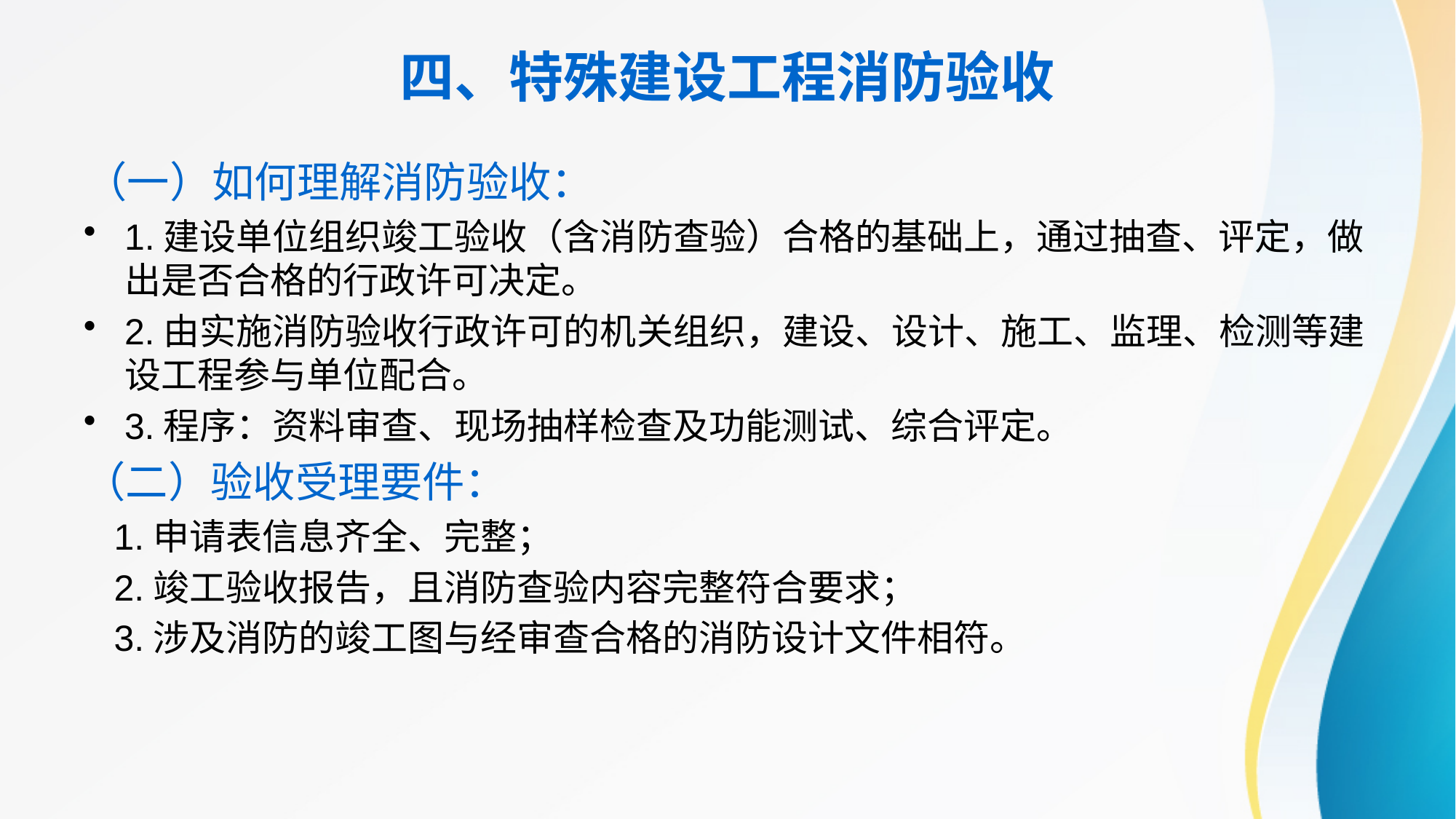

# 四、特殊建设工程消防验收
（一）如何理解消防验收：
1.建设单位组织竣工验收（含消防查验）合格的基础上，通过抽查、评定，做出是否合格的行政许可决定。
2.由实施消防验收行政许可的机关组织，建设、设计、施工、监理、检测等建设工程参与单位配合。
3.程序：资料审查、现场抽样检查及功能测试、综合评定。
（二）验收受理要件：
   1.申请表信息齐全、完整；
   2.竣工验收报告，且消防查验内容完整符合要求；
   3.涉及消防的竣工图与经审查合格的消防设计文件相符。